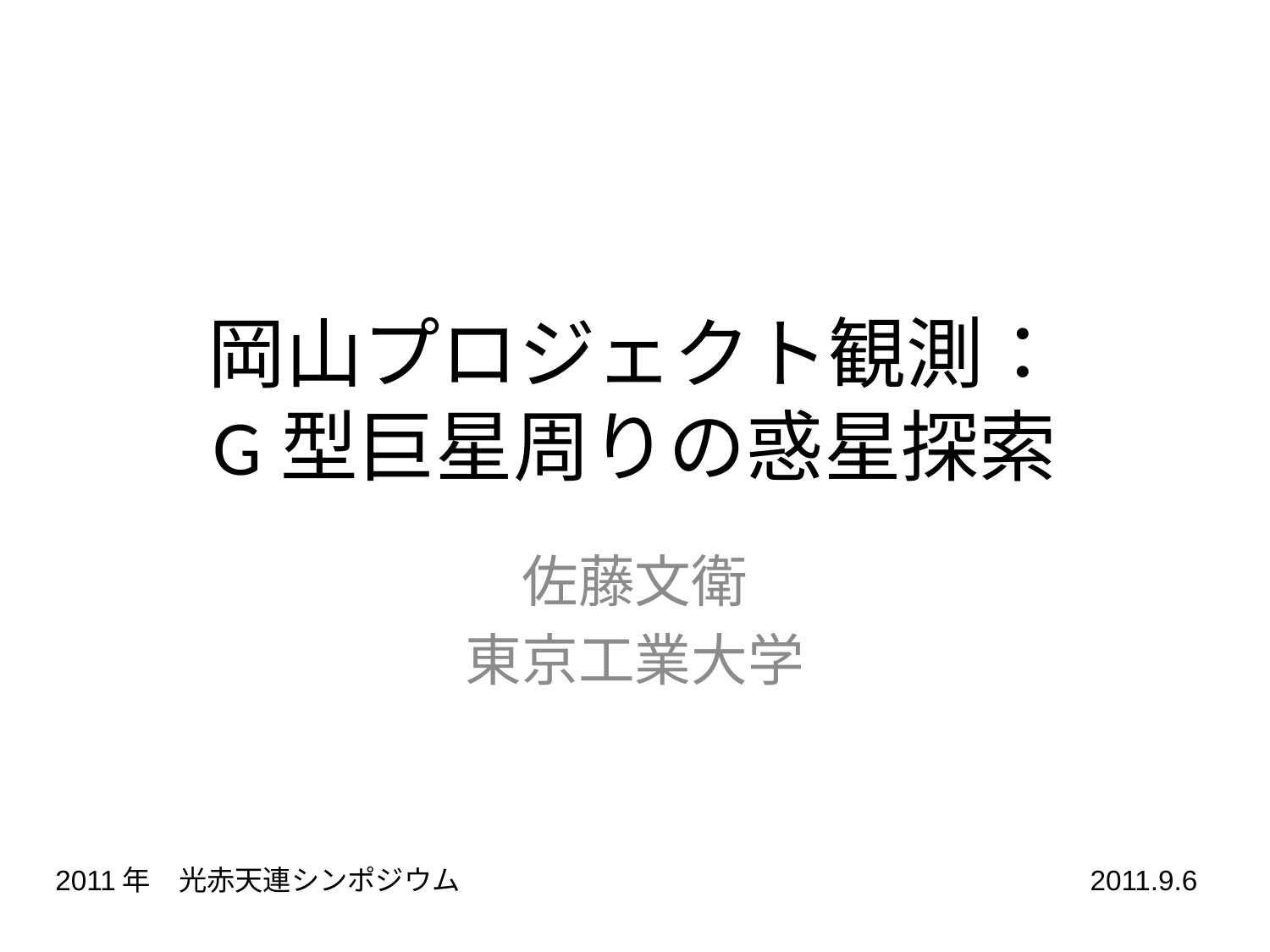

# 岡山プロジェクト観測： G型巨星周りの惑星探索
佐藤文衛
東京工業大学
2011年　光赤天連シンポジウム
2011.9.6